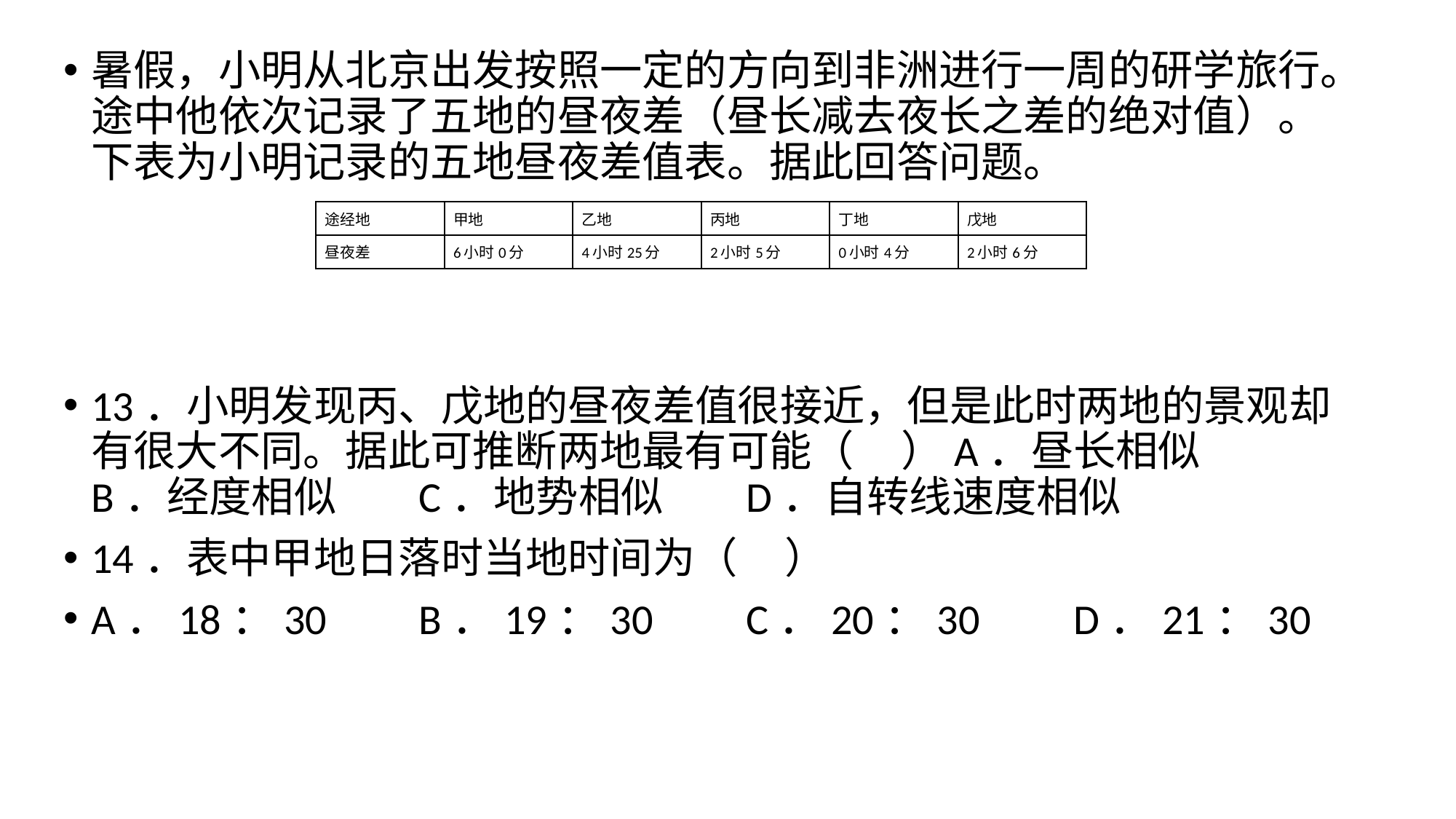

暑假，小明从北京出发按照一定的方向到非洲进行一周的研学旅行。途中他依次记录了五地的昼夜差（昼长减去夜长之差的绝对值）。下表为小明记录的五地昼夜差值表。据此回答问题。

13．小明发现丙、戊地的昼夜差值很接近，但是此时两地的景观却有很大不同。据此可推断两地最有可能（     ）A．昼长相似	B．经度相似	C．地势相似	D．自转线速度相似
14．表中甲地日落时当地时间为（     ）
A．18：30	B．19：30	C．20：30	D．21：30
#
| 途经地 | 甲地 | 乙地 | 丙地 | 丁地 | 戊地 |
| --- | --- | --- | --- | --- | --- |
| 昼夜差 | 6小时0分 | 4小时25分 | 2小时5分 | 0小时4分 | 2小时6分 |